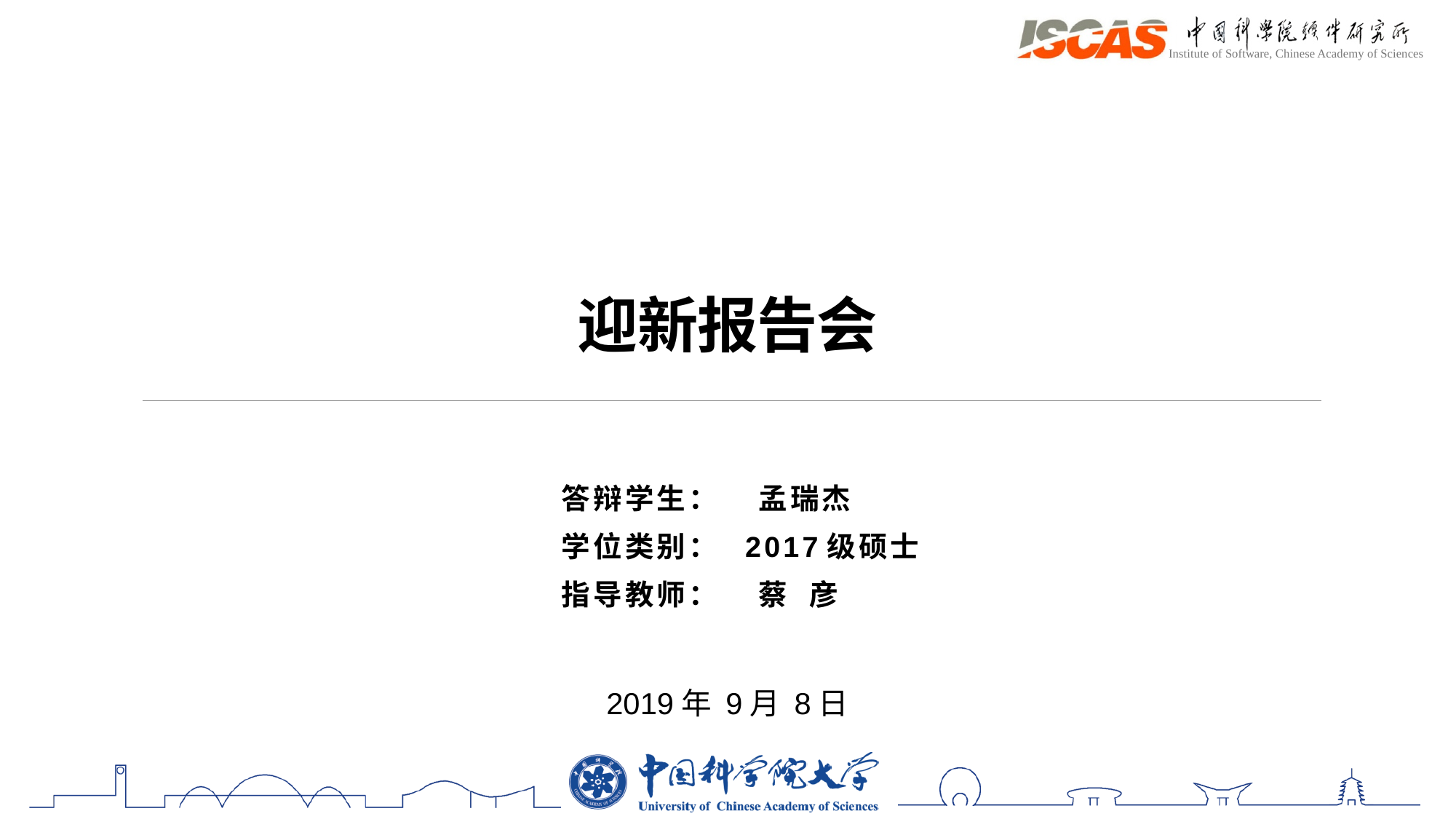

# 迎新报告会
答辩学生：    孟瑞杰
学位类别：  2017级硕士
指导教师：    蔡  彦
2019年 9月 8日